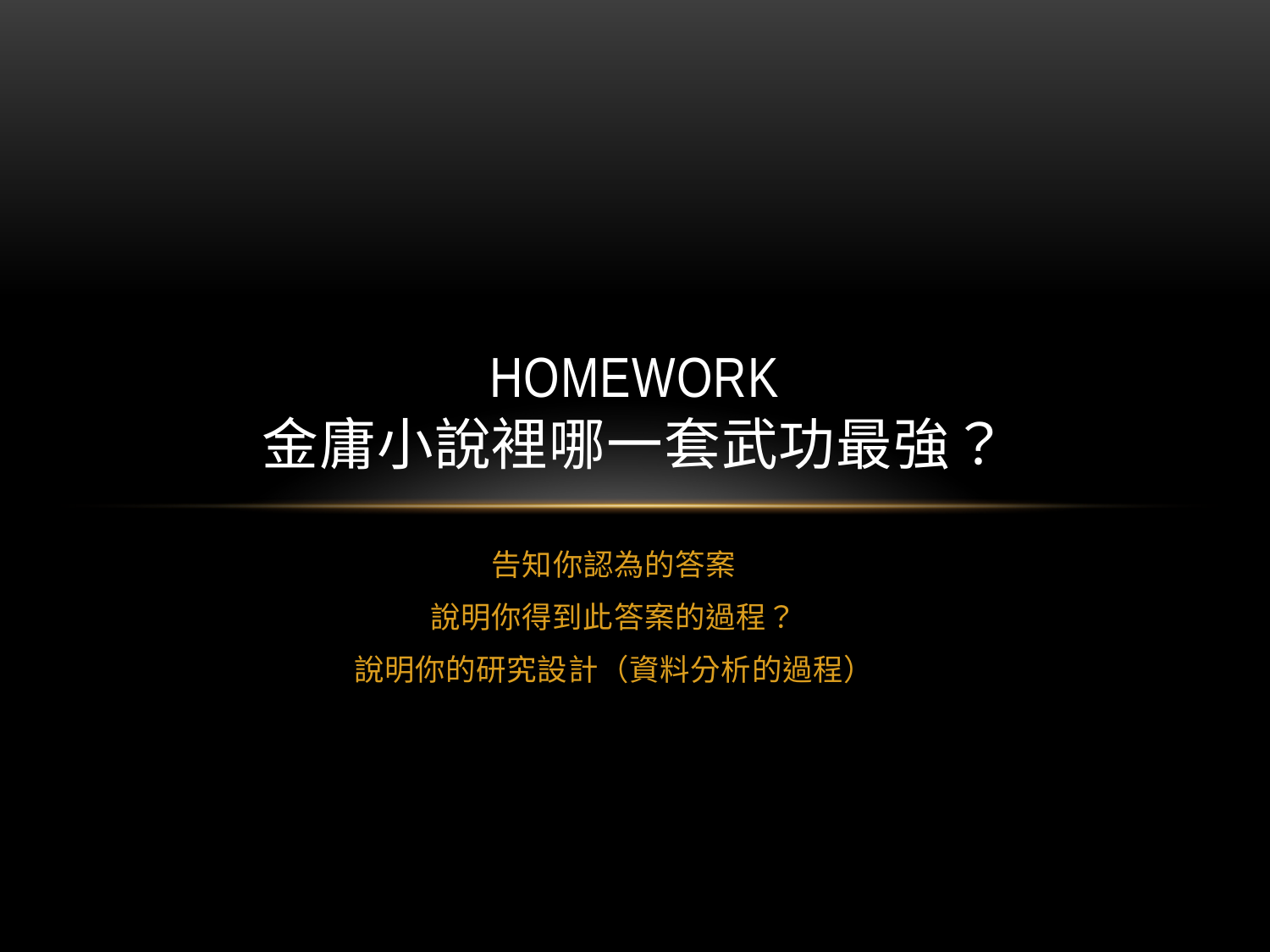

# Homework 金庸小說裡哪一套武功最強？
告知你認為的答案
說明你得到此答案的過程？
說明你的研究設計（資料分析的過程）